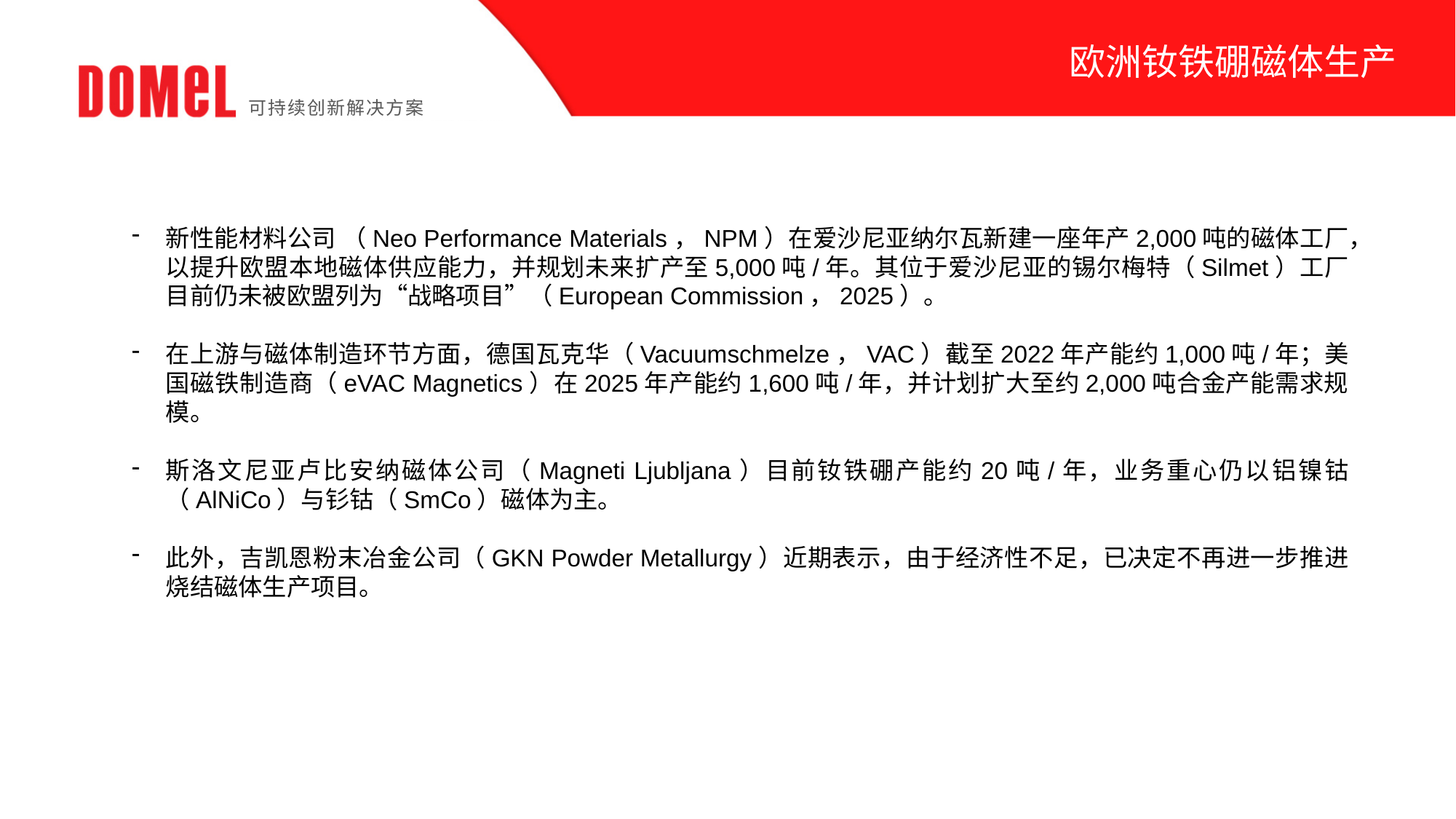

欧洲钕铁硼磁体生产
可持续创新解决方案

新性能材料公司 （Neo Performance Materials，NPM）在爱沙尼亚纳尔瓦新建一座年产2,000吨的磁体工厂，以提升欧盟本地磁体供应能力，并规划未来扩产至5,000吨/年。其位于爱沙尼亚的锡尔梅特（Silmet）工厂目前仍未被欧盟列为“战略项目”（European Commission，2025）。

在上游与磁体制造环节方面，德国瓦克华（Vacuumschmelze，VAC）截至2022年产能约1,000吨/年；美国磁铁制造商（eVAC Magnetics）在2025年产能约1,600吨/年，并计划扩大至约2,000吨合金产能需求规模。

斯洛文尼亚卢比安纳磁体公司（Magneti Ljubljana）目前钕铁硼产能约20吨/年，业务重心仍以铝镍钴（AlNiCo）与钐钴（SmCo）磁体为主。

此外，吉凯恩粉末冶金公司（GKN Powder Metallurgy）近期表示，由于经济性不足，已决定不再进一步推进烧结磁体生产项目。